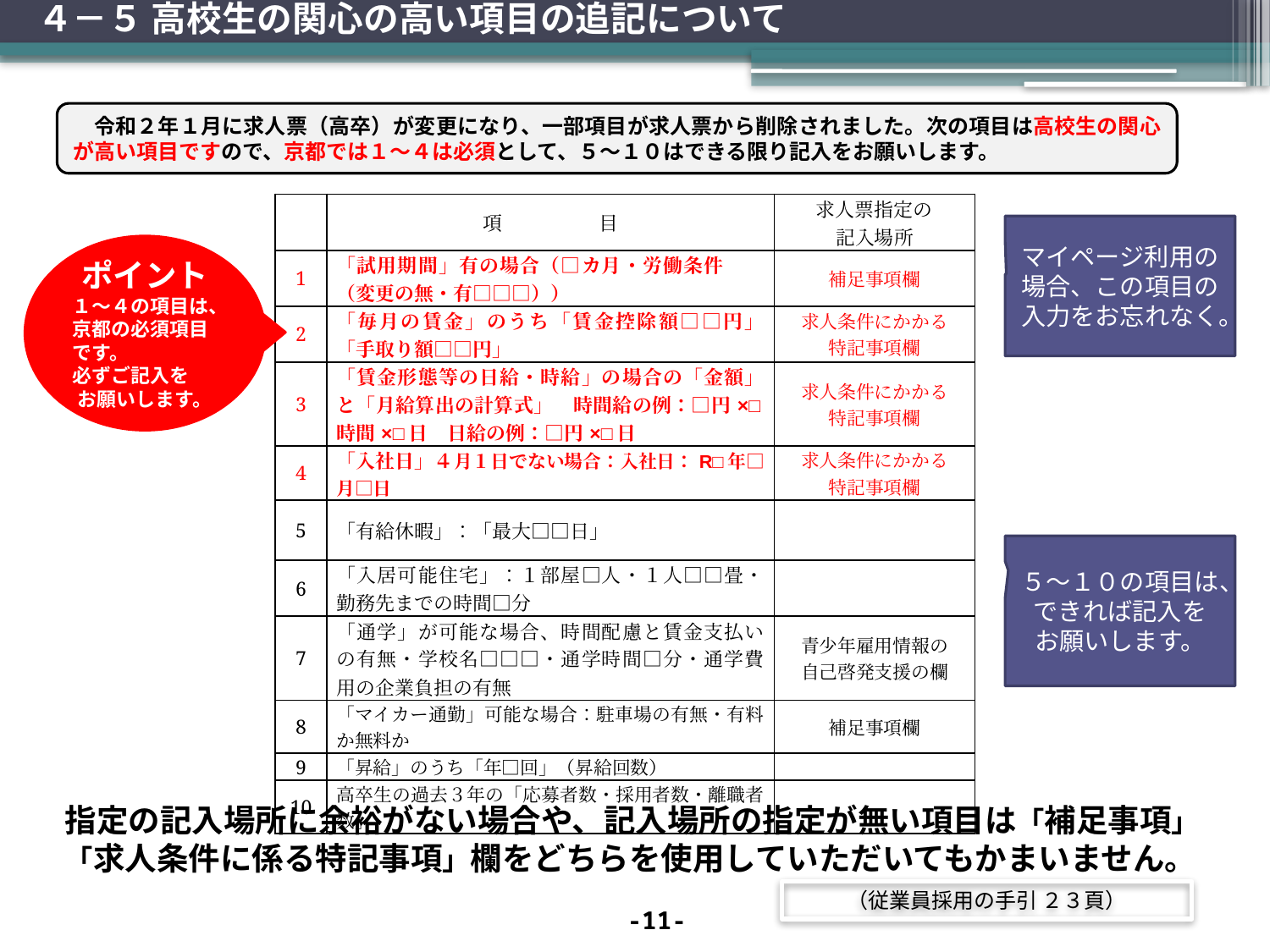

４－５ 高校生の関心の高い項目の追記について
令和２年１月に求人票（高卒）が変更になり、一部項目が求人票から削除されました。次の項目は高校生の関心が高い項目ですので、京都では１～４は必須として、５～１０はできる限り記入をお願いします。
|  | 項　　　　　目 | 求人票指定の 記入場所 |
| --- | --- | --- |
| 1 | 「試用期間」有の場合（□カ月・労働条件　　（変更の無・有□□□）） | 補足事項欄 |
| 2 | 「毎月の賃金」のうち「賃金控除額□□円」「手取り額□□円」 | 求人条件にかかる 特記事項欄 |
| 3 | 「賃金形態等の日給・時給」の場合の「金額」と「月給算出の計算式」　時間給の例：□円×□時間×□日　日給の例：□円×□日 | 求人条件にかかる 特記事項欄 |
| 4 | 「入社日」４月１日でない場合：入社日：R□年□月□日 | 求人条件にかかる 特記事項欄 |
| 5 | 「有給休暇」：「最大□□日」 |  |
| 6 | 「入居可能住宅」：１部屋□人・１人□□畳・勤務先までの時間□分 |  |
| 7 | 「通学」が可能な場合、時間配慮と賃金支払いの有無・学校名□□□・通学時間□分・通学費用の企業負担の有無 | 青少年雇用情報の 自己啓発支援の欄 |
| 8 | 「マイカー通勤」可能な場合：駐車場の有無・有料か無料か | 補足事項欄 |
| 9 | 「昇給」のうち「年□回」（昇給回数） |  |
| 10 | 高卒生の過去３年の「応募者数・採用者数・離職者数」 |  |
マイページ利用の場合、この項目の入力をお忘れなく。
ポイント
１～４の項目は、京都の必須項目です。
必ずご記入を
お願いします。
５～１０の項目は、できれば記入を
お願いします。
指定の記入場所に余裕がない場合や、記入場所の指定が無い項目は「補足事項」「求人条件に係る特記事項」欄をどちらを使用していただいてもかまいません。

（従業員採用の手引 ２３頁）
-11-